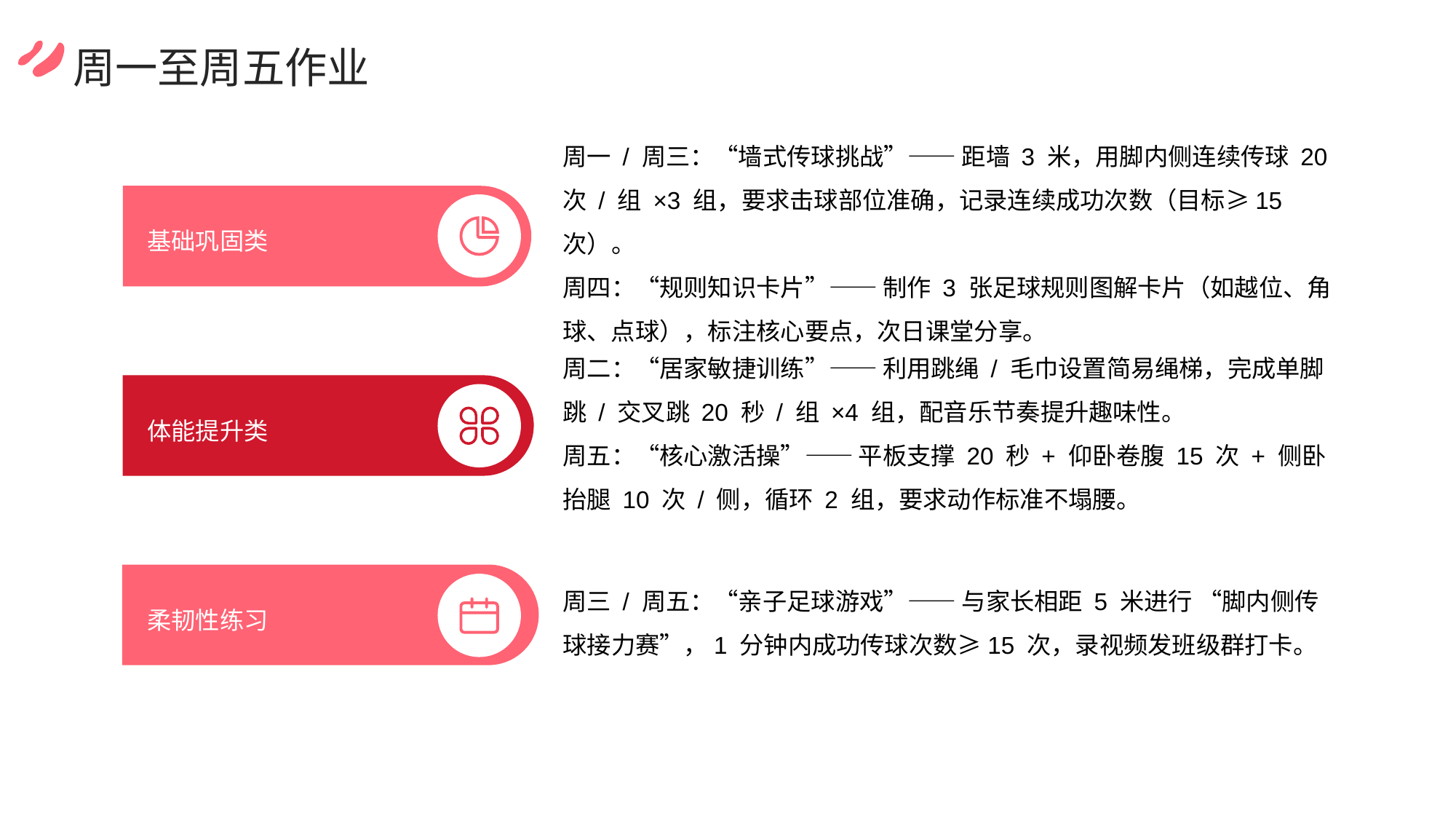

周一至周五作业

周一 / 周三：“墙式传球挑战”—— 距墙 3 米，用脚内侧连续传球 20 次 / 组 ×3 组，要求击球部位准确，记录连续成功次数（目标≥15 次）。
周四：“规则知识卡片”—— 制作 3 张足球规则图解卡片（如越位、角球、点球），标注核心要点，次日课堂分享。

基础巩固类

周二：“居家敏捷训练”—— 利用跳绳 / 毛巾设置简易绳梯，完成单脚跳 / 交叉跳 20 秒 / 组 ×4 组，配音乐节奏提升趣味性。
周五：“核心激活操”—— 平板支撑 20 秒 + 仰卧卷腹 15 次 + 侧卧抬腿 10 次 / 侧，循环 2 组，要求动作标准不塌腰。

体能提升类

周三 / 周五：“亲子足球游戏”—— 与家长相距 5 米进行 “脚内侧传球接力赛”，1 分钟内成功传球次数≥15 次，录视频发班级群打卡。

柔韧性练习